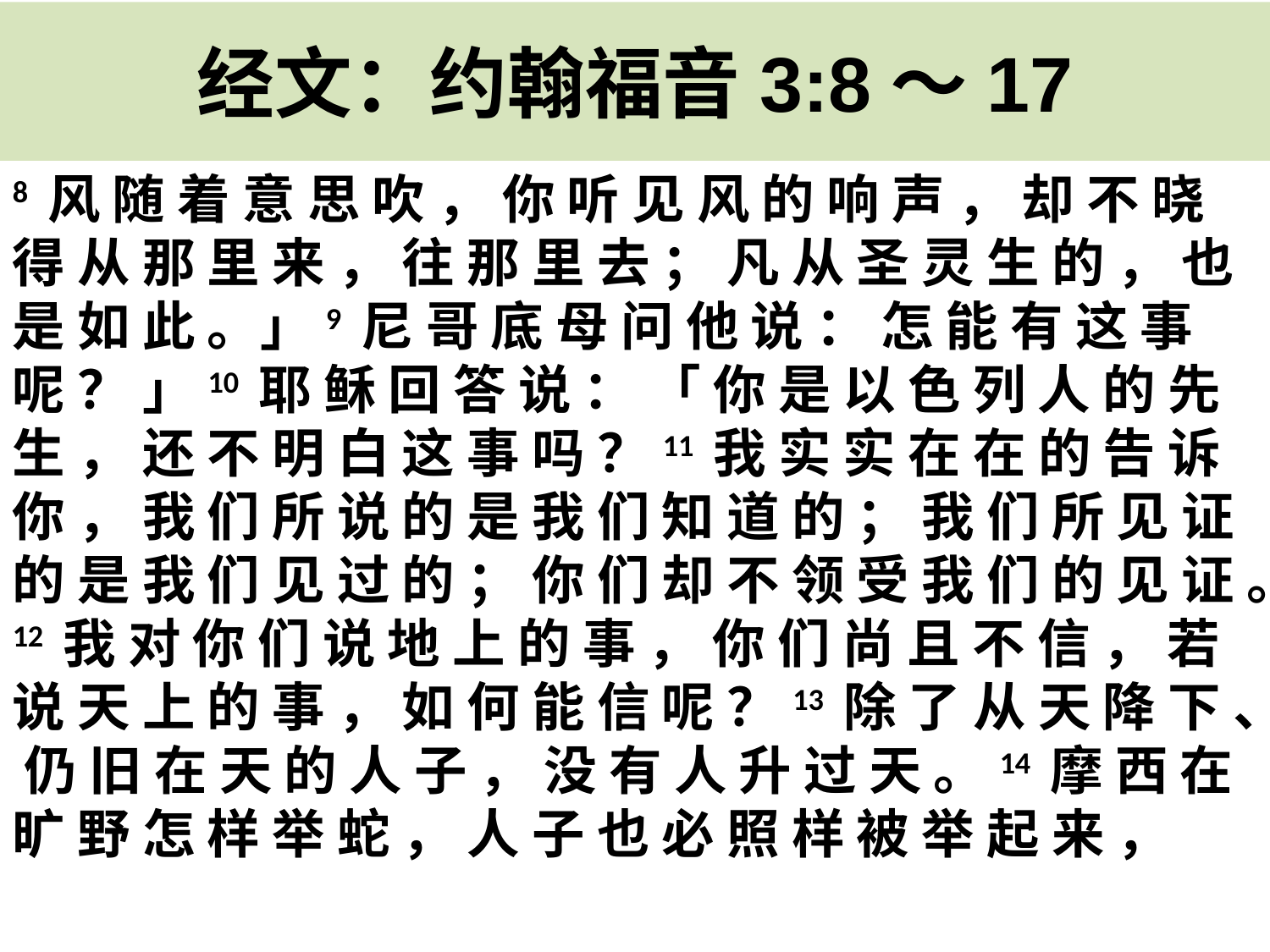

# 经文：约翰福音3:8～17
8 风 随 着 意 思 吹 ， 你 听 见 风 的 响 声 ， 却 不 晓 得 从 那 里 来 ， 往 那 里 去 ； 凡 从 圣 灵 生 的 ， 也 是 如 此 。」9 尼 哥 底 母 问 他 说 ： 怎 能 有 这 事 呢 ？ 」10 耶 稣 回 答 说 ： 「 你 是 以 色 列 人 的 先 生 ， 还 不 明 白 这 事 吗 ？11 我 实 实 在 在 的 告 诉 你 ， 我 们 所 说 的 是 我 们 知 道 的 ； 我 们 所 见 证 的 是 我 们 见 过 的 ； 你 们 却 不 领 受 我 们 的 见 证 。12 我 对 你 们 说 地 上 的 事 ， 你 们 尚 且 不 信 ， 若 说 天 上 的 事 ， 如 何 能 信 呢 ？13 除 了 从 天 降 下 、 仍 旧 在 天 的 人 子 ， 没 有 人 升 过 天 。14 摩 西 在 旷 野 怎 样 举 蛇 ， 人 子 也 必 照 样 被 举 起 来 ，